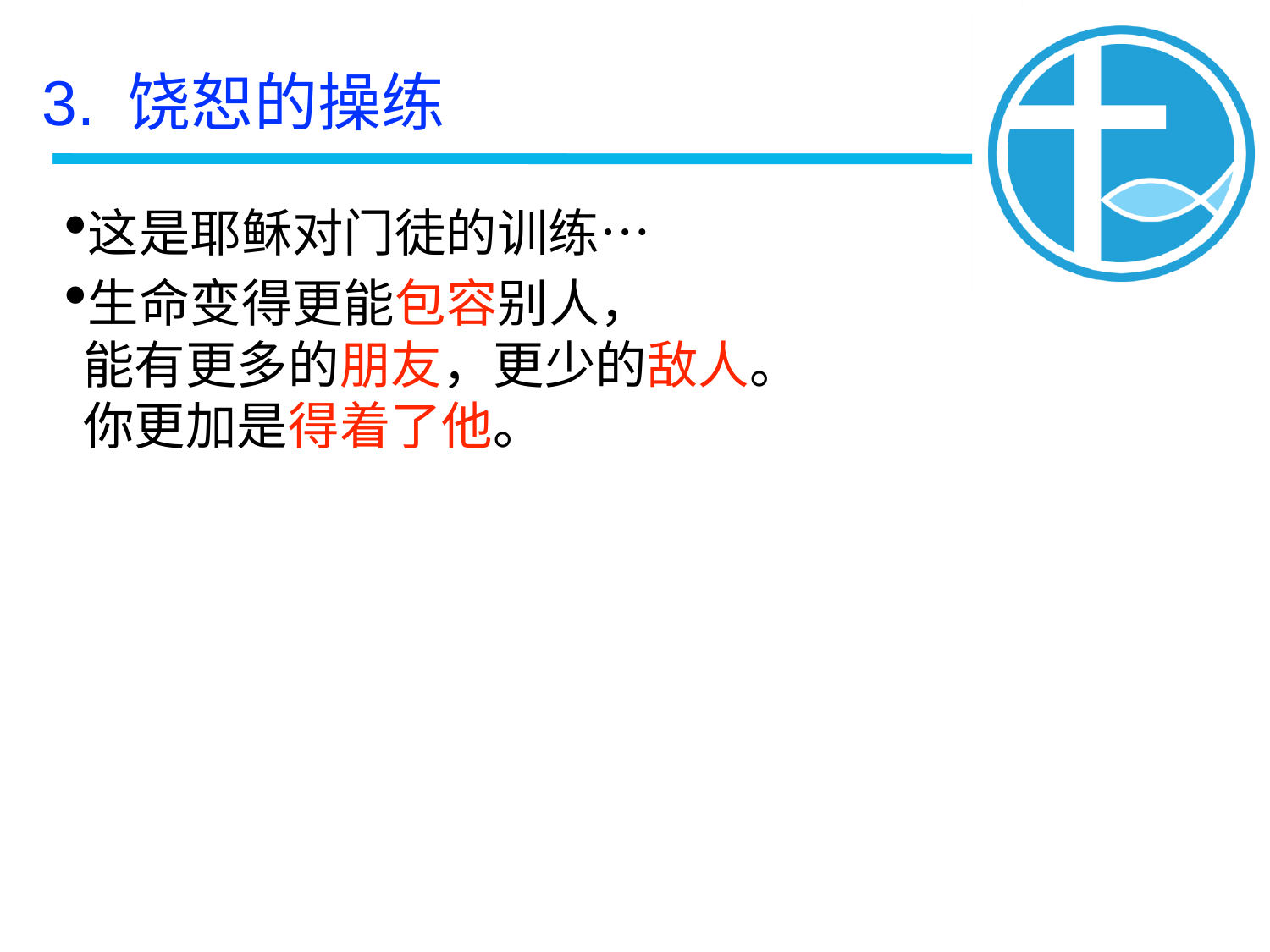

3. 饶恕的操练
这是耶稣对门徒的训练⋯
生命变得更能包容别人，
能有更多的朋友，更少的敌人。
你更加是得着了他。